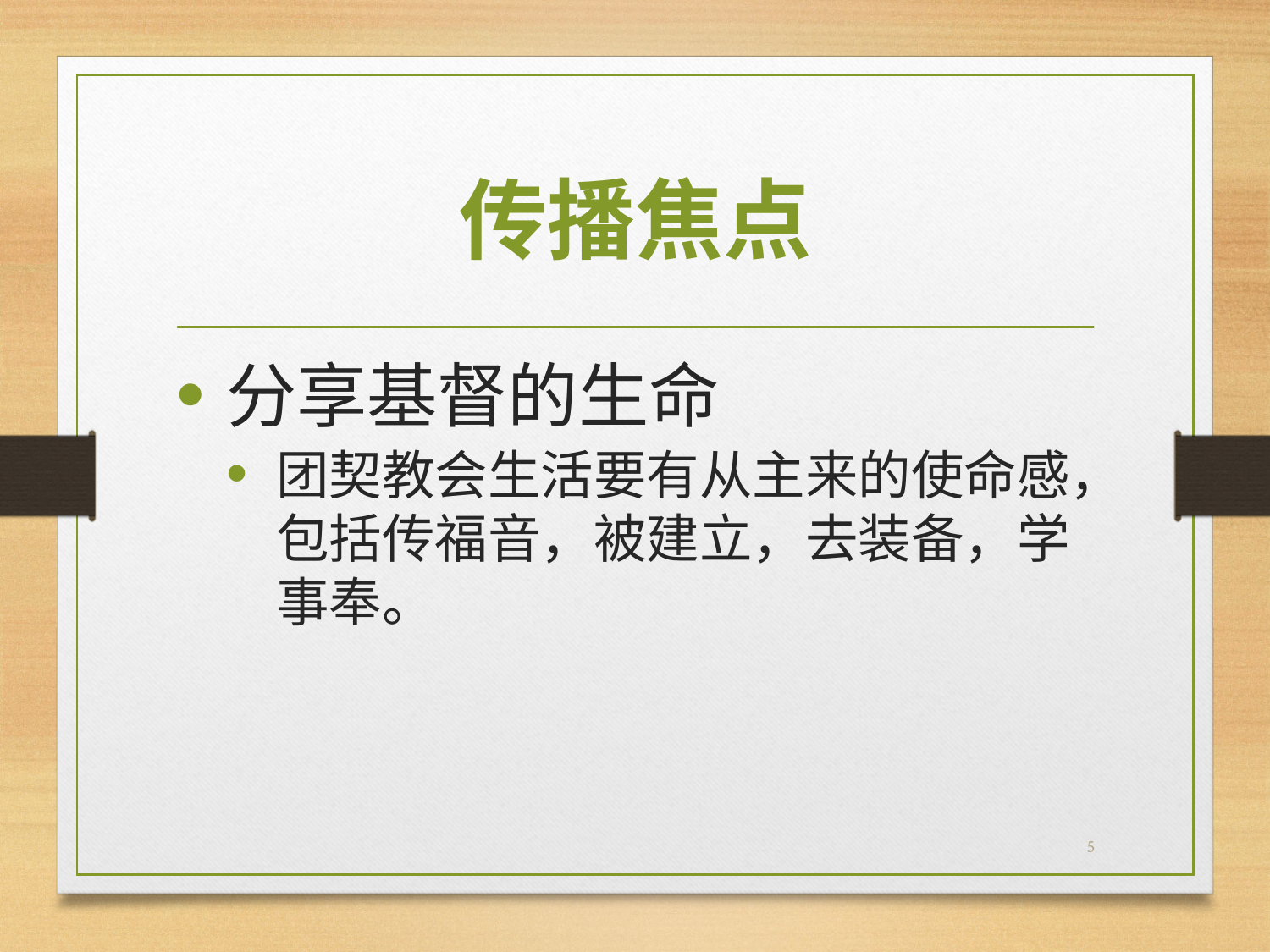

# 传播焦点
分享基督的生命
团契教会生活要有从主来的使命感，包括传福音，被建立，去装备，学事奉。
5